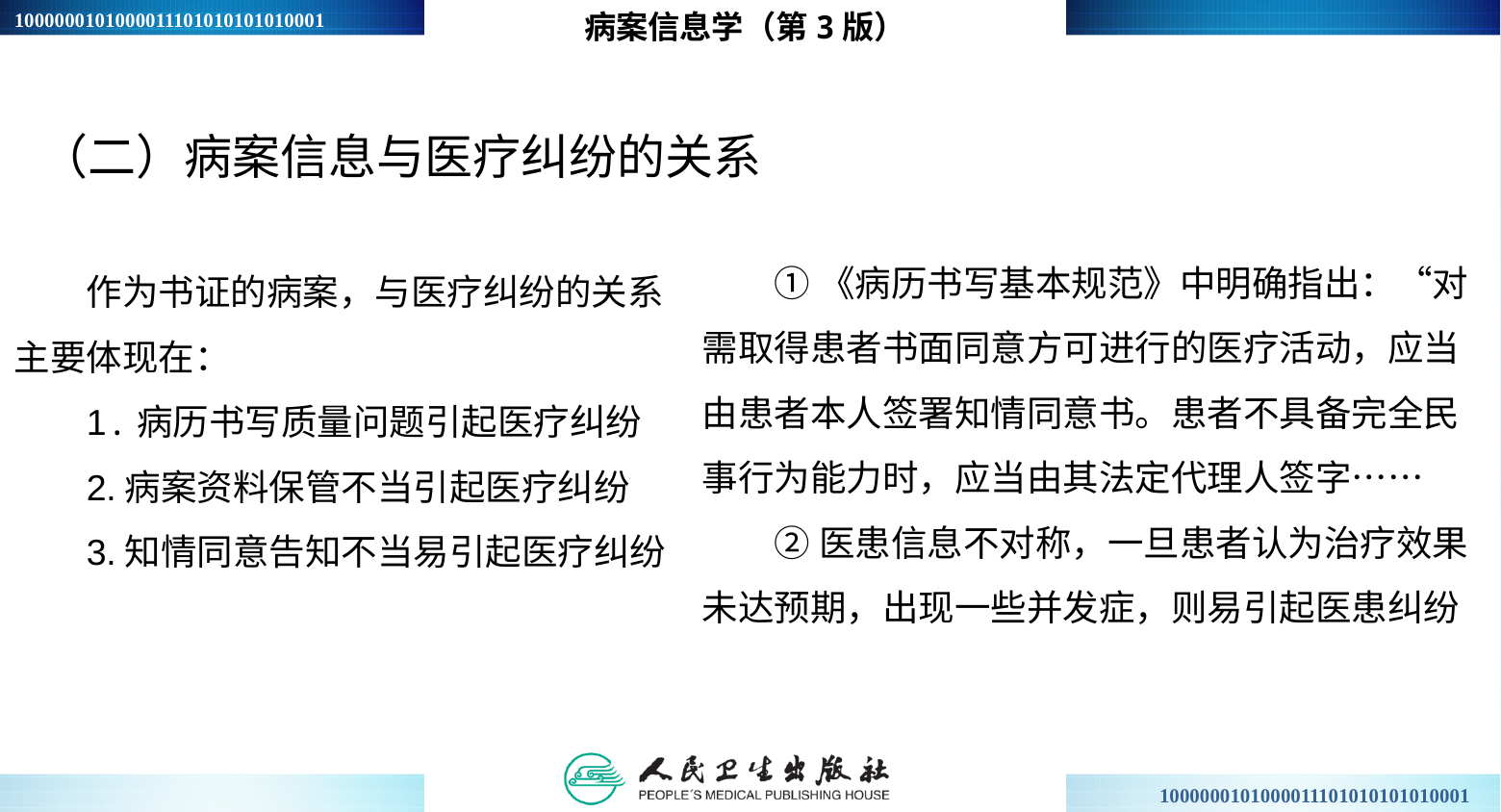

病案信息学（第3版）
（二）病案信息与医疗纠纷的关系
①《病历书写基本规范》中明确指出：“对需取得患者书面同意方可进行的医疗活动，应当由患者本人签署知情同意书。患者不具备完全民事行为能力时，应当由其法定代理人签字……
②医患信息不对称，一旦患者认为治疗效果未达预期，出现一些并发症，则易引起医患纠纷
作为书证的病案，与医疗纠纷的关系主要体现在：
1.病历书写质量问题引起医疗纠纷
2.病案资料保管不当引起医疗纠纷
3.知情同意告知不当易引起医疗纠纷